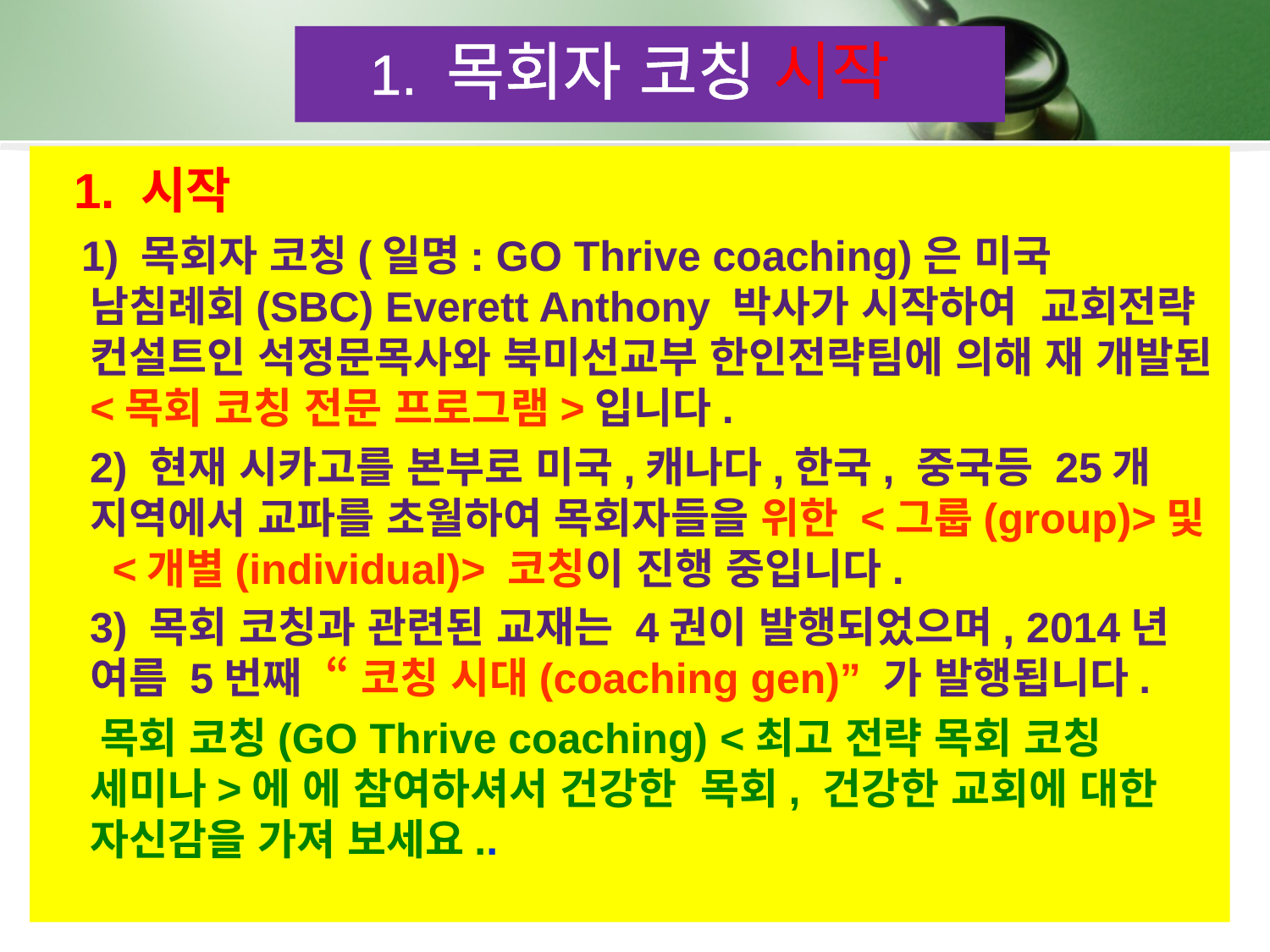

1. 목회자 코칭 시작
  1. 시작
    1) 목회자 코칭(일명: GO Thrive coaching)은 미국 남침례회(SBC) Everett Anthony 박사가 시작하여  교회전략 컨설트인 석정문목사와 북미선교부 한인전략팀에 의해 재 개발된 <목회 코칭 전문 프로그램>입니다.
    2) 현재 시카고를 본부로 미국,캐나다,한국, 중국등 25개 지역에서 교파를 초월하여 목회자들을 위한 <그룹(group)>및  <개별(individual)> 코칭이 진행 중입니다.
    3) 목회 코칭과 관련된 교재는 4권이 발행되었으며, 2014년 여름 5번째  “ 코칭 시대(coaching gen)” 가 발행됩니다.
    목회 코칭(GO Thrive coaching) <최고 전략 목회 코칭 세미나>에 에 참여하셔서 건강한  목회, 건강한 교회에 대한 자신감을 가져 보세요..